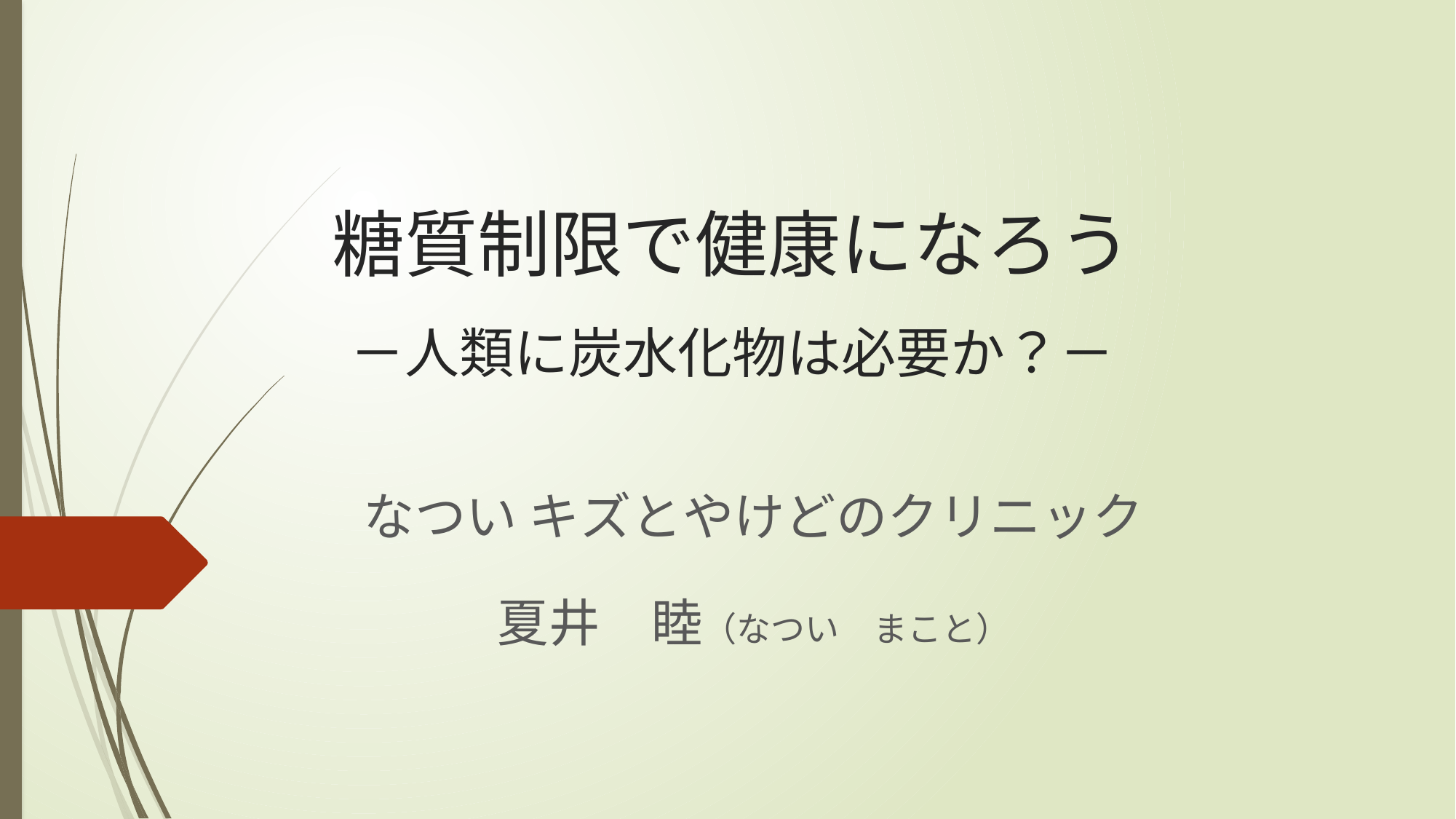

# 糖質制限で健康になろう －人類に炭水化物は必要か？－
なつい キズとやけどのクリニック
夏井　睦（なつい　まこと）